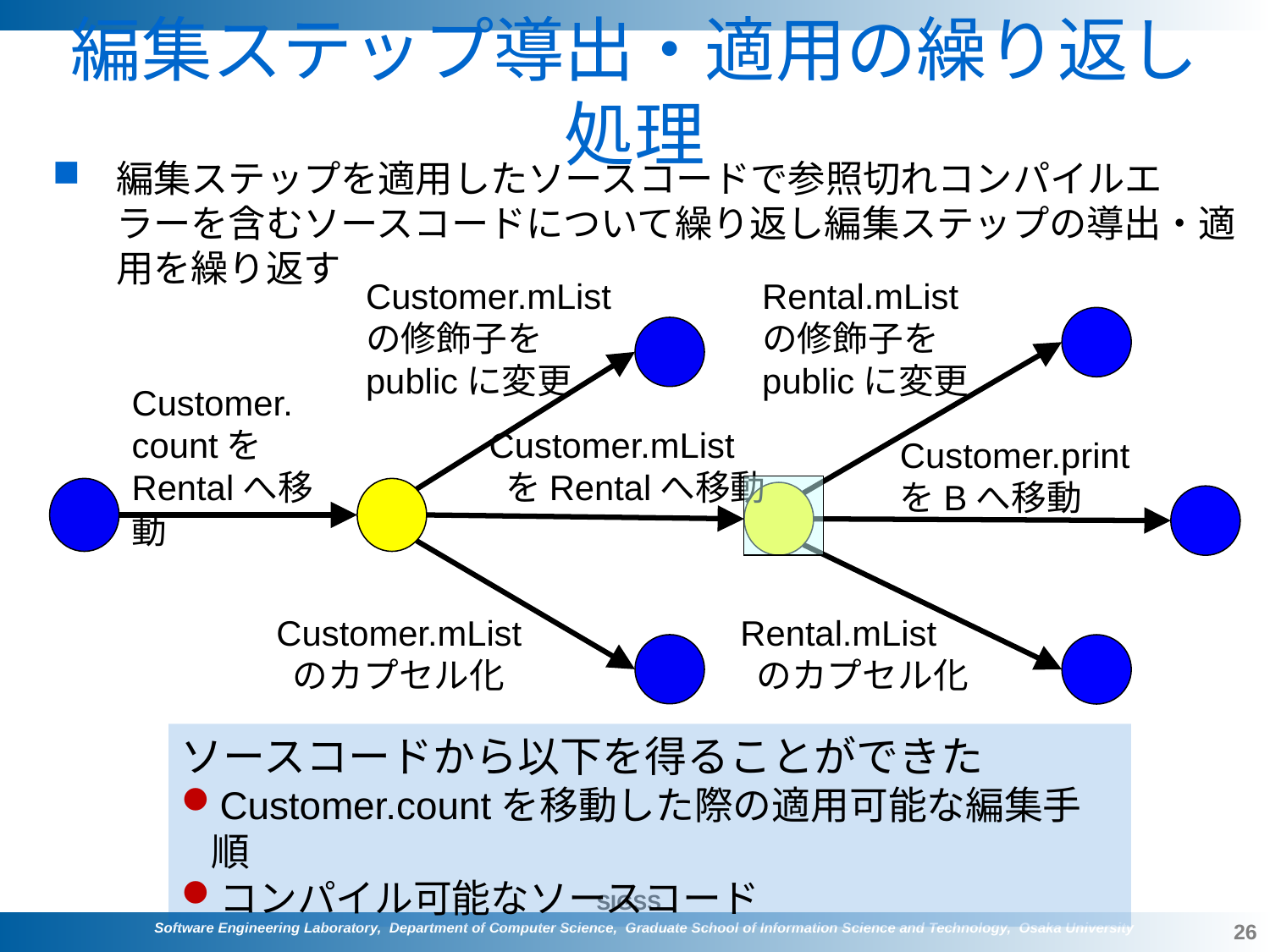

# 編集ステップ導出・適用の繰り返し処理
編集ステップを適用したソースコードで参照切れコンパイルエラーを含むソースコードについて繰り返し編集ステップの導出・適用を繰り返す
Customer.mList
の修飾子を
publicに変更
Rental.mList
の修飾子を
publicに変更

Customer.
countを
Rentalへ移動
Customer.mList
 をRentalへ移動
Customer.print
をBへ移動

Customer.mList
 のカプセル化
Rental.mList
 のカプセル化

ソースコードから以下を得ることができた
Customer.countを移動した際の適用可能な編集手順
コンパイル可能なソースコード

26
Software Engineering Laboratory,  Department of Computer Science,  Graduate School of Information Science and Technology,  Osaka University